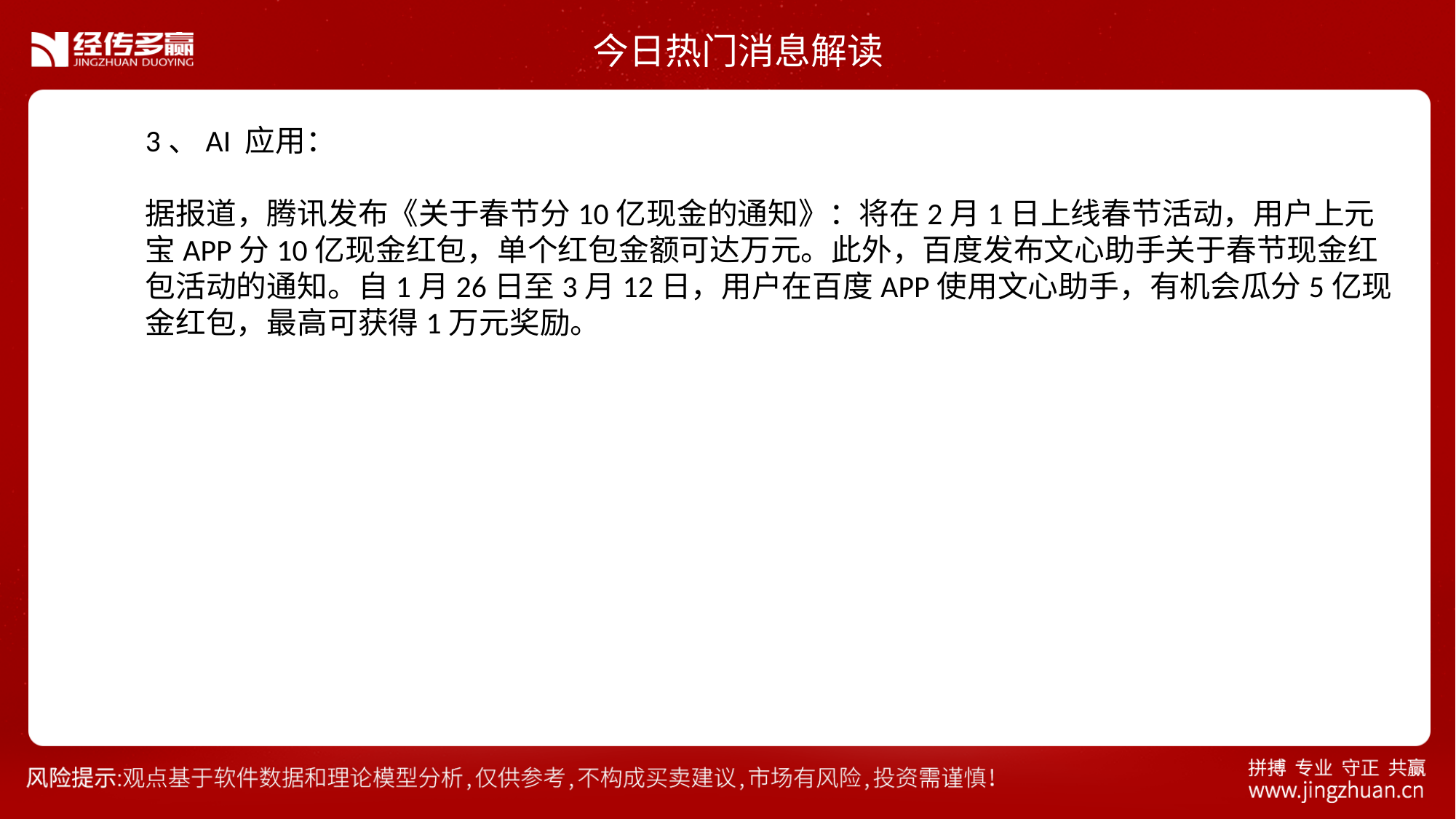

今日热门消息解读
3、AI 应用：

据报道，腾讯发布《关于春节分10亿现金的通知》：将在2月1日上线春节活动，用户上元宝APP分10亿现金红包，单个红包金额可达万元。此外，百度发布文心助手关于春节现金红包活动的通知。自1月26日至3月12日，用户在百度APP使用文心助手，有机会瓜分5亿现金红包，最高可获得1万元奖励。